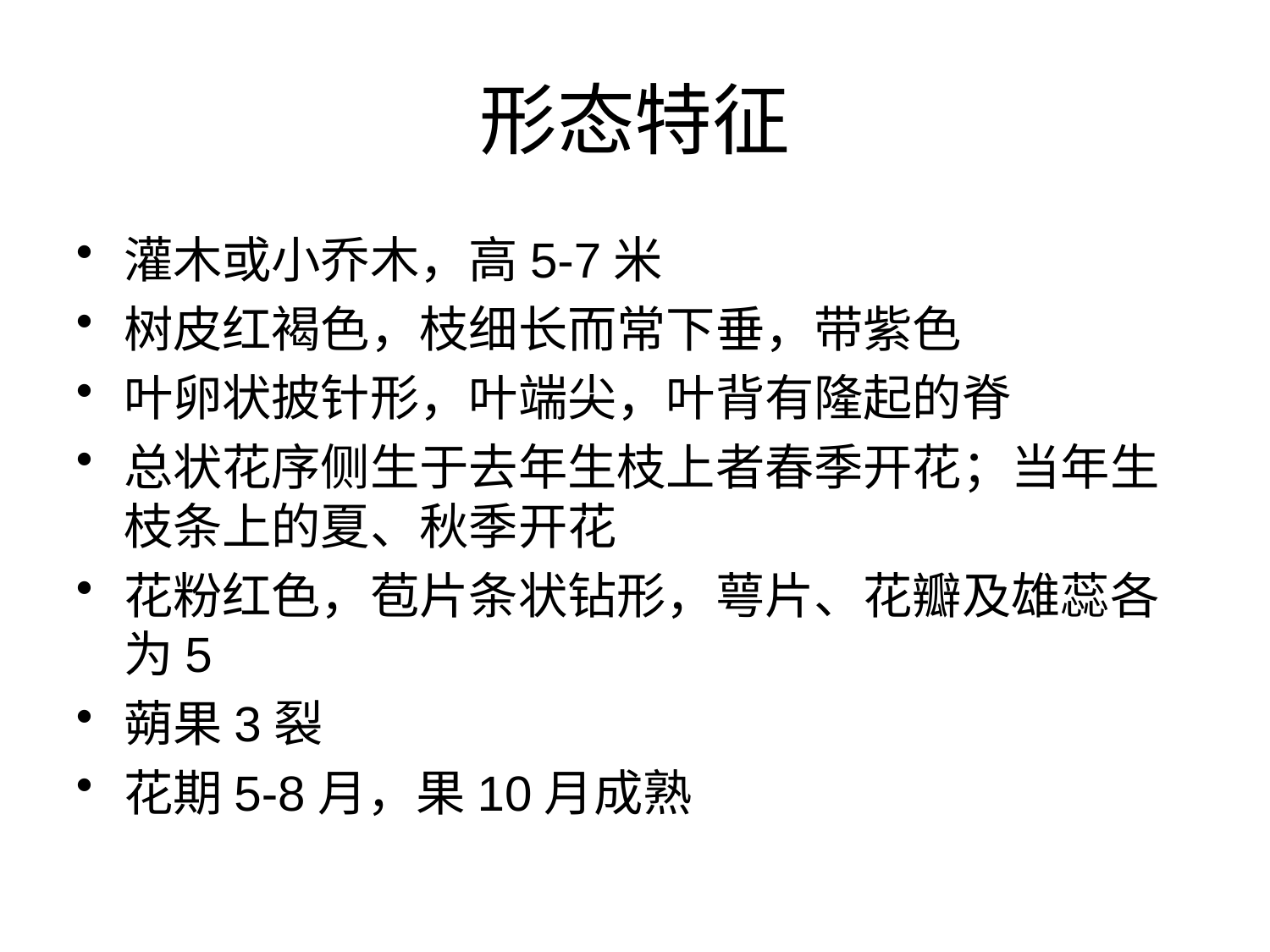

# 形态特征
灌木或小乔木，高5-7米
树皮红褐色，枝细长而常下垂，带紫色
叶卵状披针形，叶端尖，叶背有隆起的脊
总状花序侧生于去年生枝上者春季开花；当年生枝条上的夏、秋季开花
花粉红色，苞片条状钻形，萼片、花瓣及雄蕊各为5
蒴果3裂
花期5-8月，果10月成熟